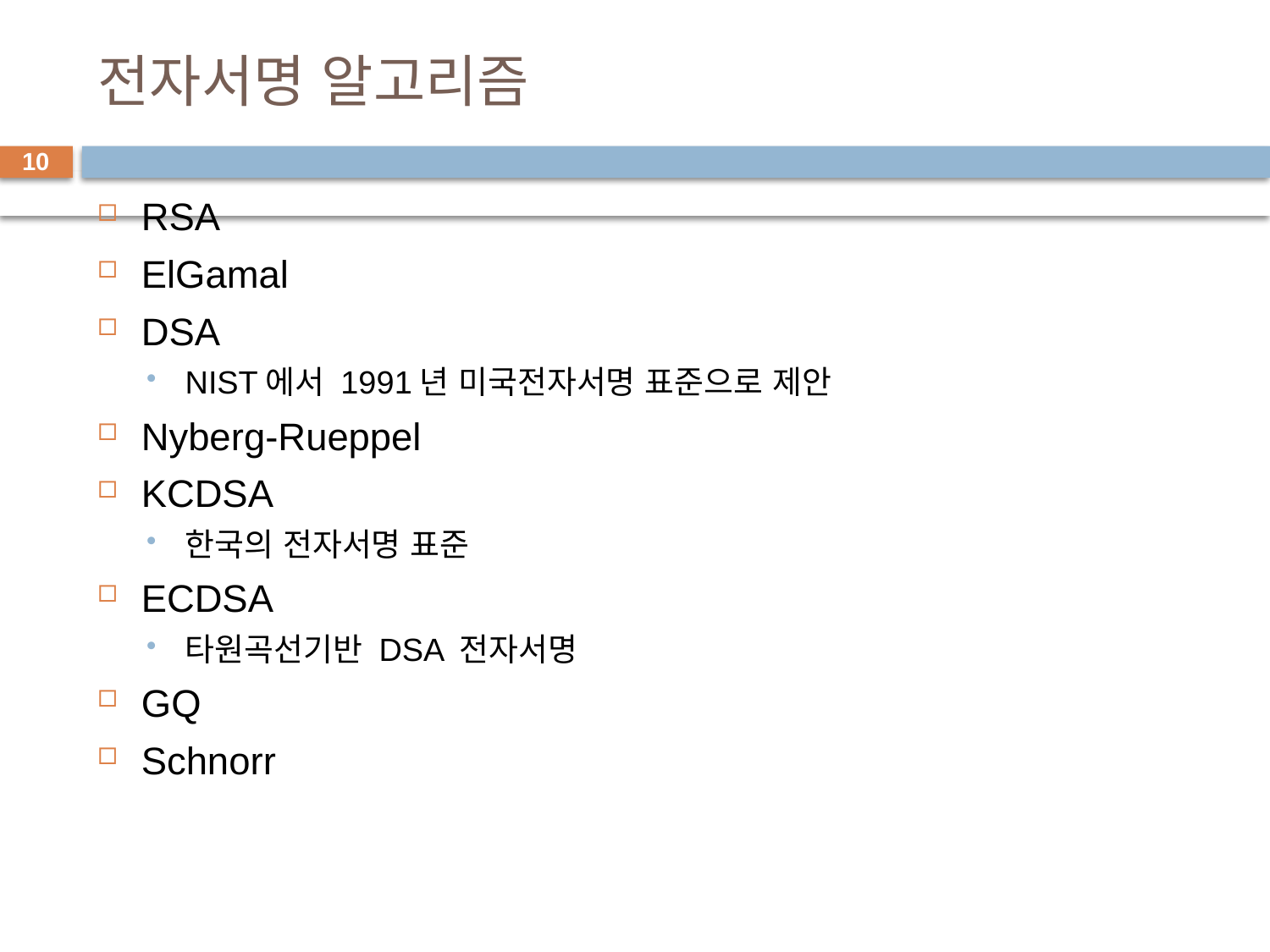

# 전자서명 알고리즘
10
RSA
ElGamal
DSA
NIST에서 1991년 미국전자서명 표준으로 제안
Nyberg-Rueppel
KCDSA
한국의 전자서명 표준
ECDSA
타원곡선기반 DSA 전자서명
GQ
Schnorr